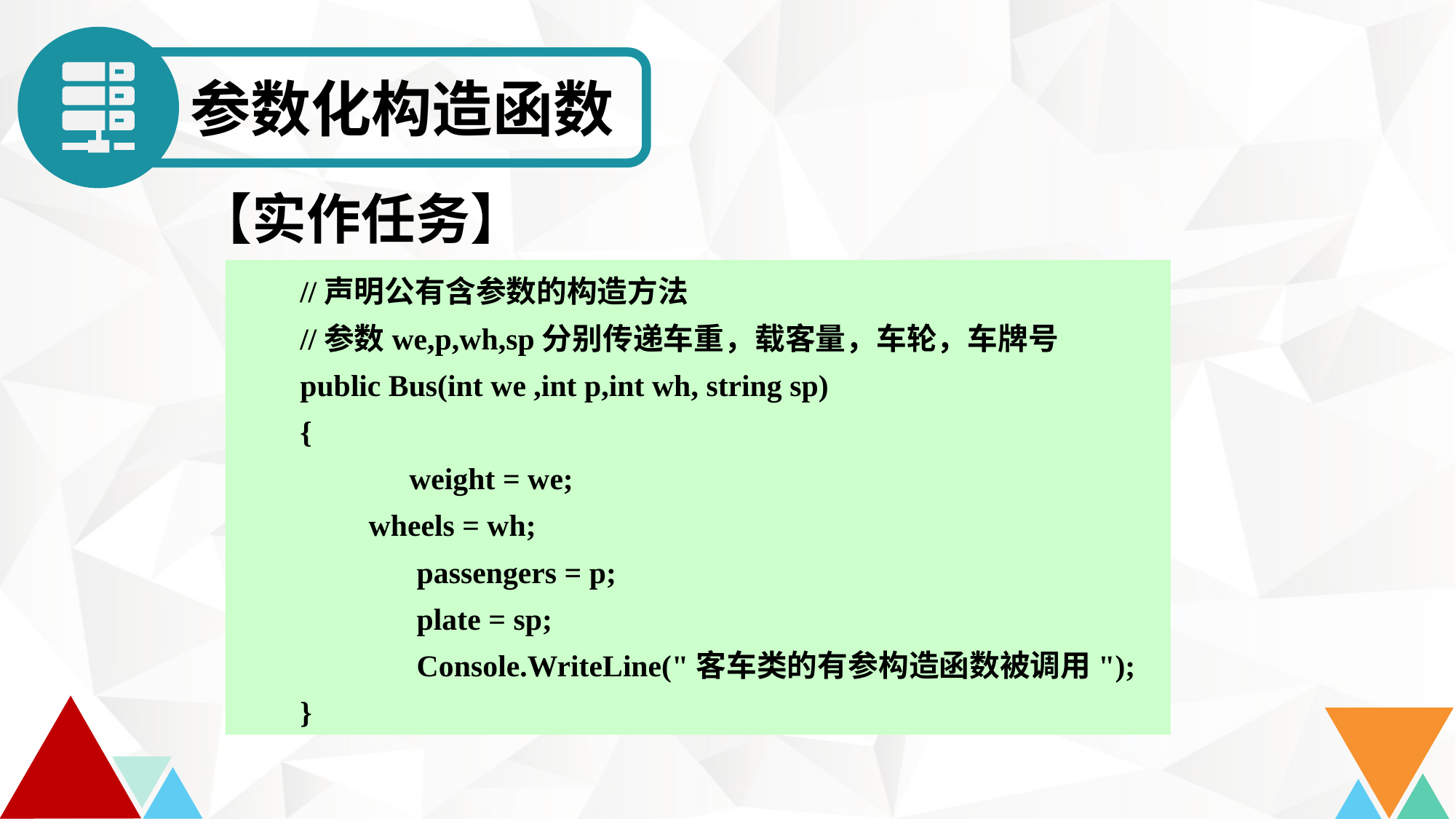

参数化构造函数
【实作任务】
	   //声明公有含参数的构造方法
	   //参数we,p,wh,sp分别传递车重，载客量，车轮，车牌号
	   public Bus(int we ,int p,int wh, string sp)
	   {
	    	   weight = we;
	            wheels = wh;
		    passengers = p;
		    plate = sp;
		    Console.WriteLine("客车类的有参构造函数被调用");
	   }